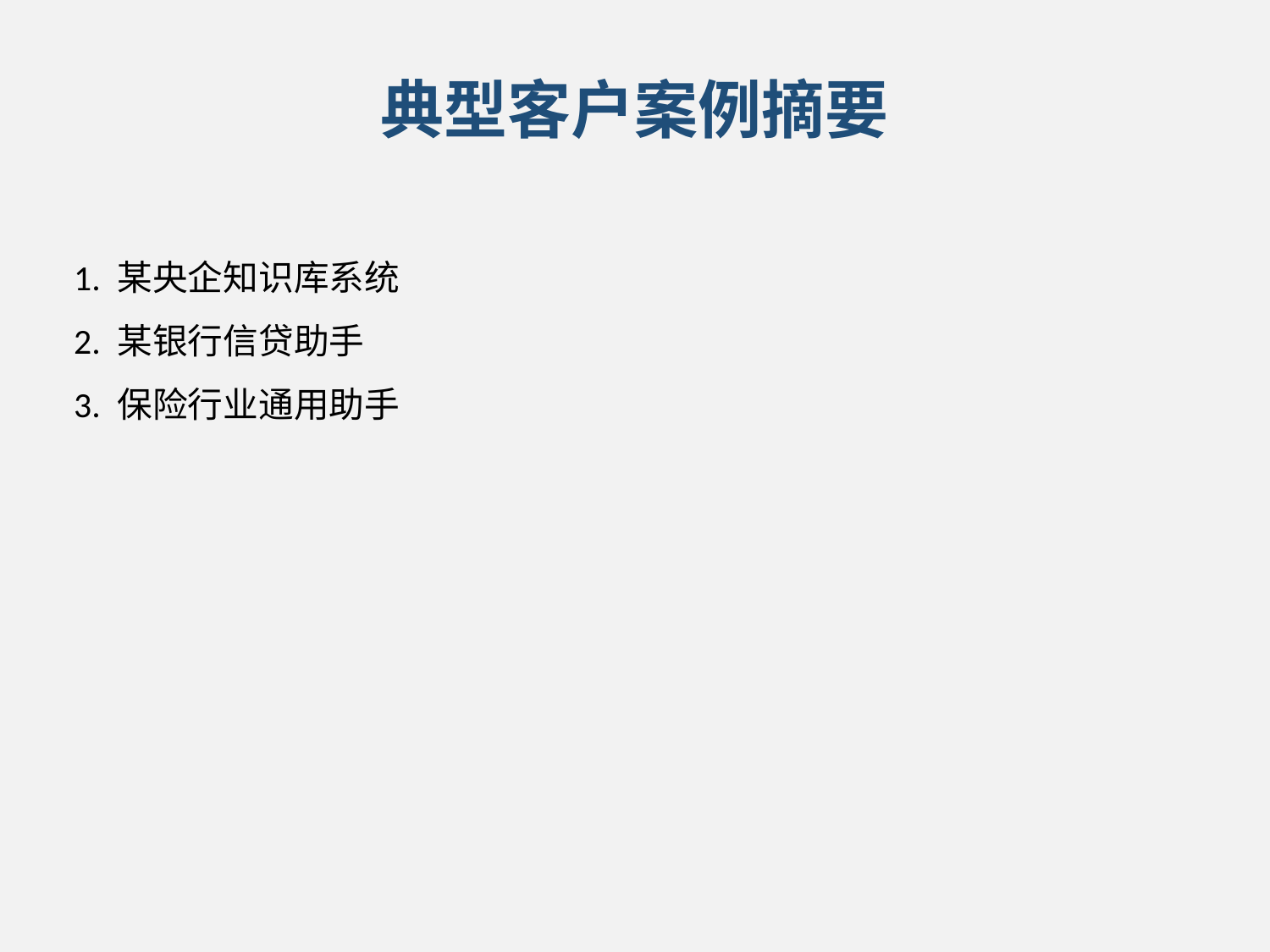

典型客户案例摘要

1. 某央企知识库系统
2. 某银行信贷助手
3. 保险行业通用助手